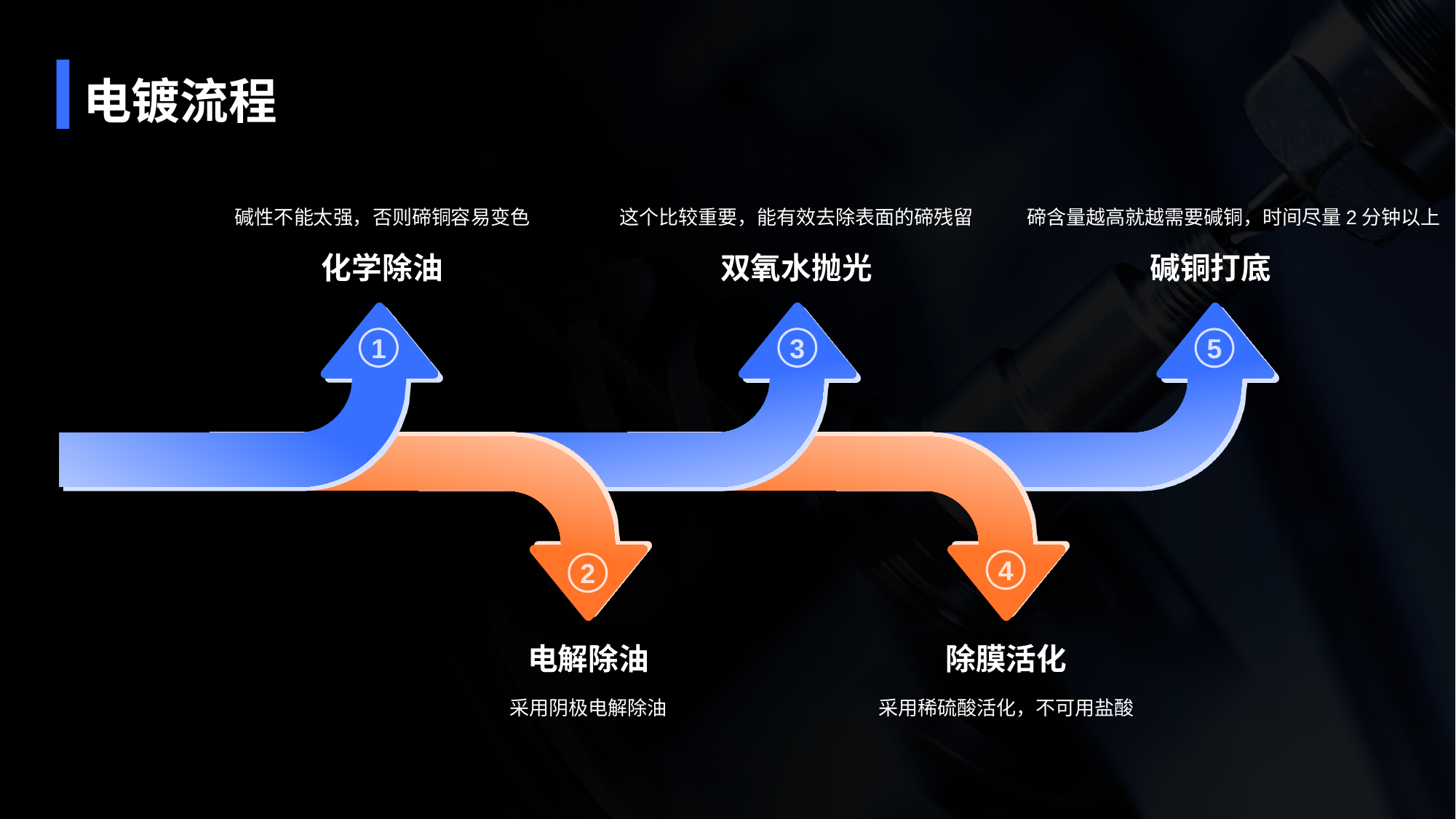

# 电镀流程
碲含量越高就越需要碱铜，时间尽量2分钟以上
碱性不能太强，否则碲铜容易变色
这个比较重要，能有效去除表面的碲残留
化学除油
双氧水抛光
碱铜打底

1
3
5

4
2
电解除油
除膜活化
采用阴极电解除油
采用稀硫酸活化，不可用盐酸